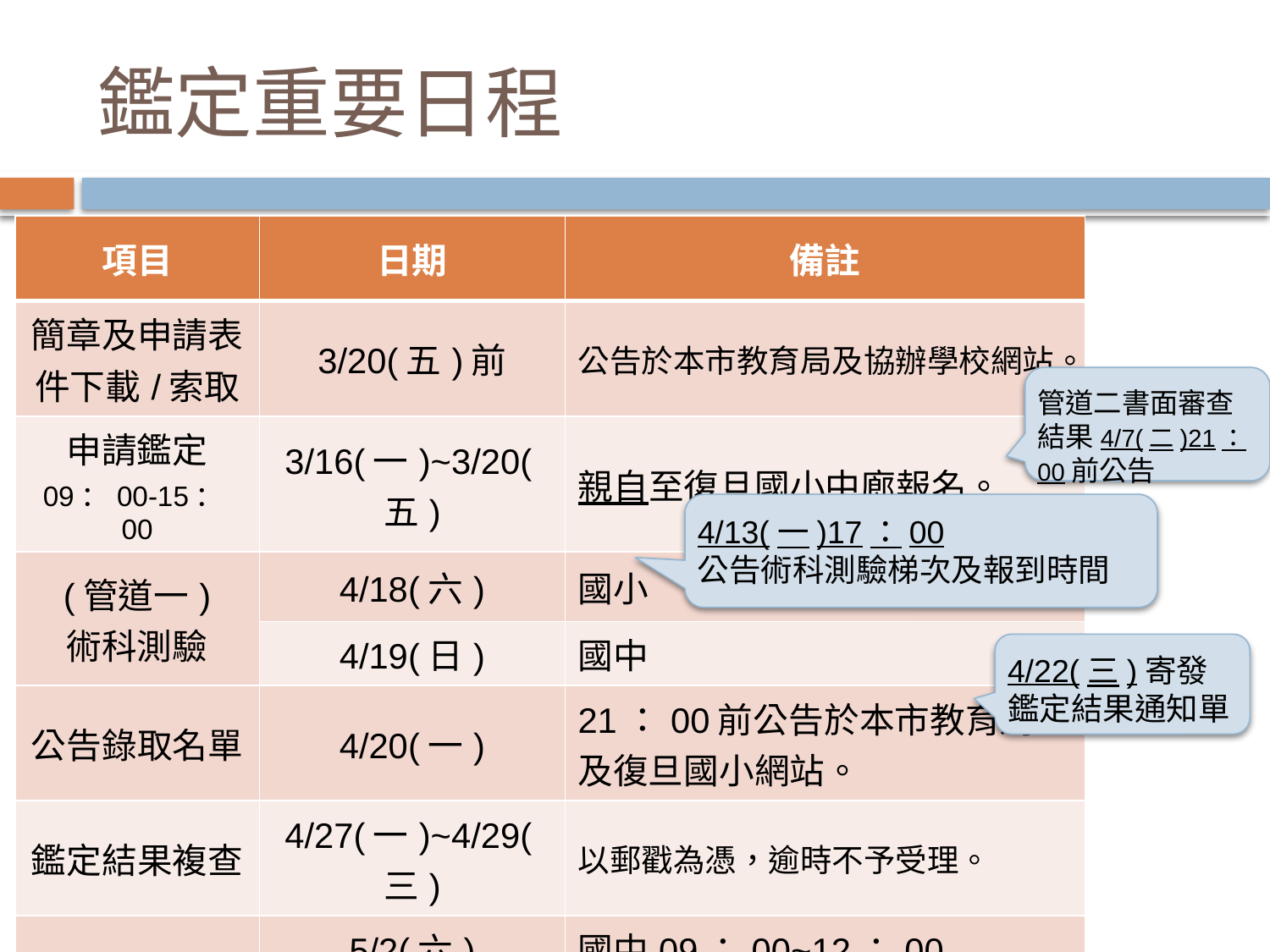

# 鑑定重要日程
| 項目 | 日期 | 備註 |
| --- | --- | --- |
| 簡章及申請表件下載/索取 | 3/20(五)前 | 公告於本市教育局及協辦學校網站。 |
| 申請鑑定 09：00-15：00 | 3/16(一)~3/20(五) | 親自至復旦國小中廊報名。 |
| (管道一) 術科測驗 | 4/18(六) | 國小 |
|  | 4/19(日) | 國中 |
| 公告錄取名單 | 4/20(一) | 21：00前公告於本市教育局 及復旦國小網站。 |
| 鑑定結果複查 | 4/27(一)~4/29(三) | 以郵戳為憑，逾時不予受理。 |
| 錄取生報到 | 5/2(六) | 國中09：00~12：00 |
|  | 5/4(一) | 國小08：00~15：00 |

管道二書面審查結果4/7(二)21：00前公告

4/13(一)17：00
公告術科測驗梯次及報到時間

4/22(三)寄發
鑑定結果通知單